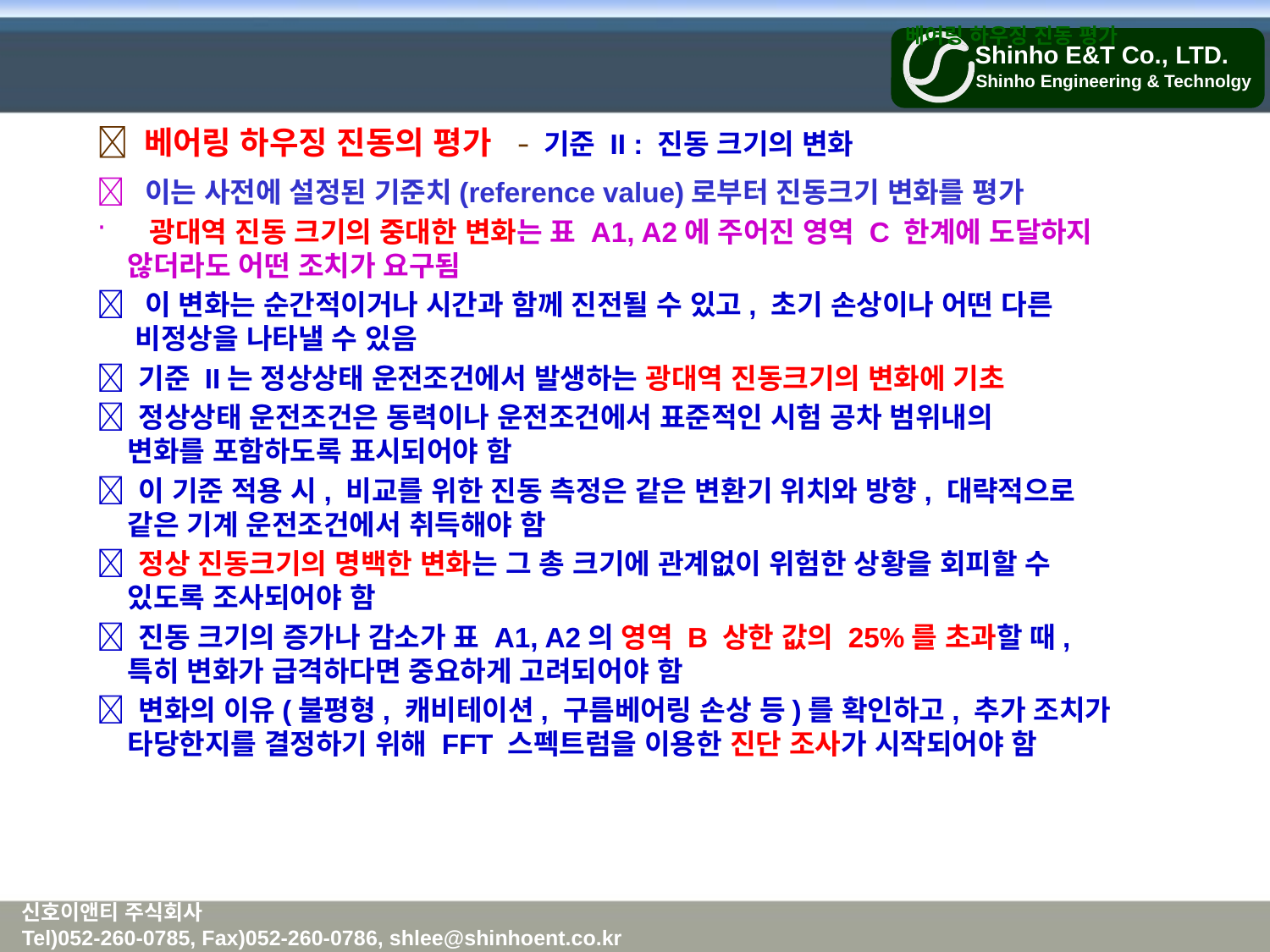

베어링 하우징 진동 평가
♣ 베어링 하우징 진동의 평가  - 기준 II : 진동 크기의 변화
•  이는 사전에 설정된 기준치(reference value)로부터 진동크기 변화를 평가
  광대역 진동 크기의 중대한 변화는 표 A1, A2에 주어진 영역 C 한계에 도달하지
   않더라도 어떤 조치가 요구됨
•  이 변화는 순간적이거나 시간과 함께 진전될 수 있고, 초기 손상이나 어떤 다른
    비정상을 나타낼 수 있음
• 기준 II는 정상상태 운전조건에서 발생하는 광대역 진동크기의 변화에 기초
• 정상상태 운전조건은 동력이나 운전조건에서 표준적인 시험 공차 범위내의
   변화를 포함하도록 표시되어야 함
• 이 기준 적용 시, 비교를 위한 진동 측정은 같은 변환기 위치와 방향, 대략적으로
   같은 기계 운전조건에서 취득해야 함
• 정상 진동크기의 명백한 변화는 그 총 크기에 관계없이 위험한 상황을 회피할 수
   있도록 조사되어야 함
• 진동 크기의 증가나 감소가 표 A1, A2의 영역 B 상한 값의 25%를 초과할 때,
   특히 변화가 급격하다면 중요하게 고려되어야 함
• 변화의 이유(불평형, 캐비테이션, 구름베어링 손상 등)를 확인하고, 추가 조치가
   타당한지를 결정하기 위해 FFT 스펙트럼을 이용한 진단 조사가 시작되어야 함